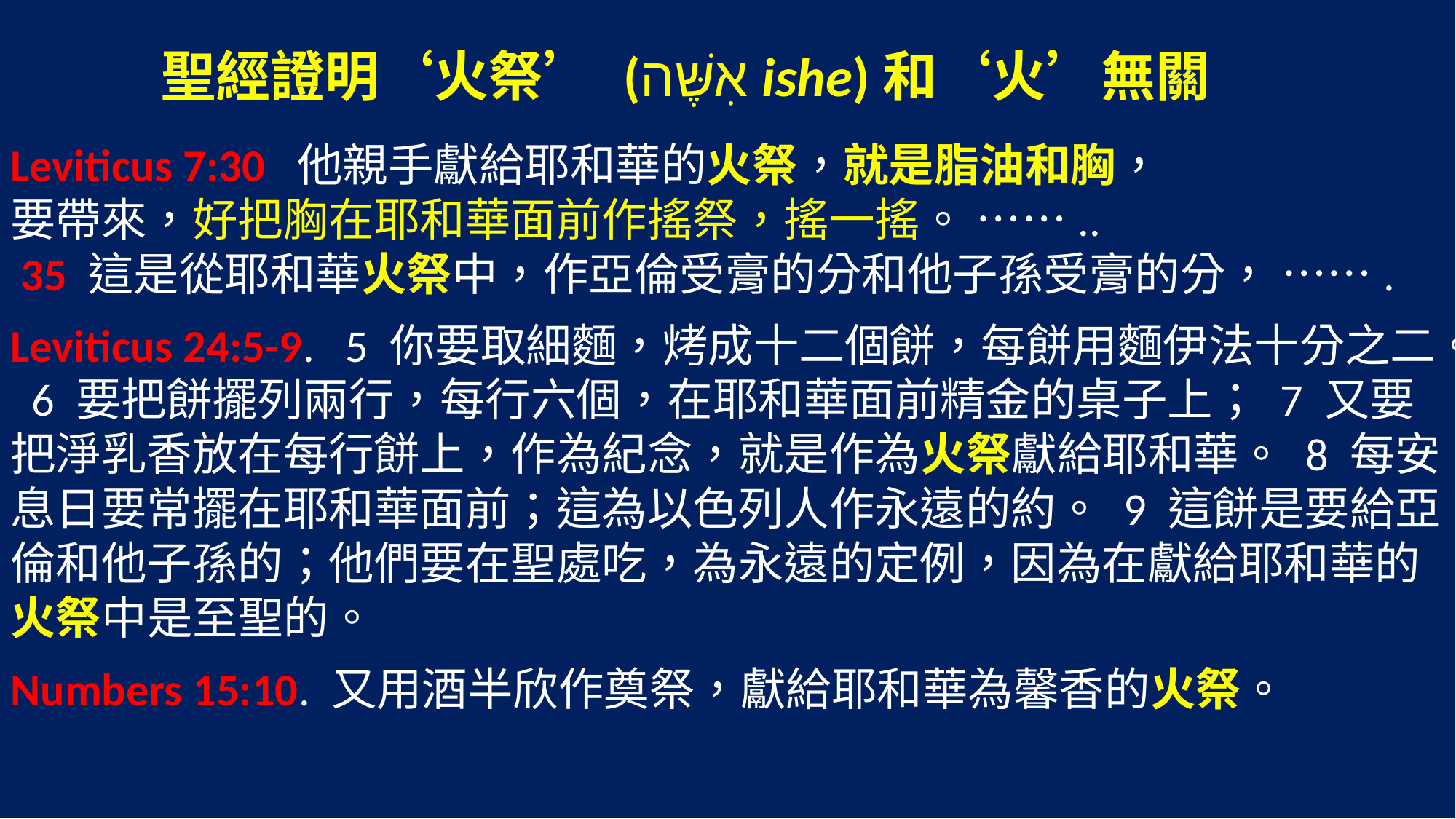

聖經證明‘火祭’ (אִשֶּׁה ishe)和‘火’無關

Leviticus 7:30  他親手獻給耶和華的火祭，就是脂油和胸，
要帶來，好把胸在耶和華面前作搖祭，搖一搖。 ……..
 35 這是從耶和華火祭中，作亞倫受膏的分和他子孫受膏的分， …….

Leviticus 24:5-9.   5 你要取細麵，烤成十二個餅，每餅用麵伊法十分之二。 6 要把餅擺列兩行，每行六個，在耶和華面前精金的桌子上； 7 又要把淨乳香放在每行餅上，作為紀念，就是作為火祭獻給耶和華。 8 每安息日要常擺在耶和華面前；這為以色列人作永遠的約。 9 這餅是要給亞倫和他子孫的；他們要在聖處吃，為永遠的定例，因為在獻給耶和華的火祭中是至聖的。

Numbers 15:10. 又用酒半欣作奠祭，獻給耶和華為馨香的火祭。